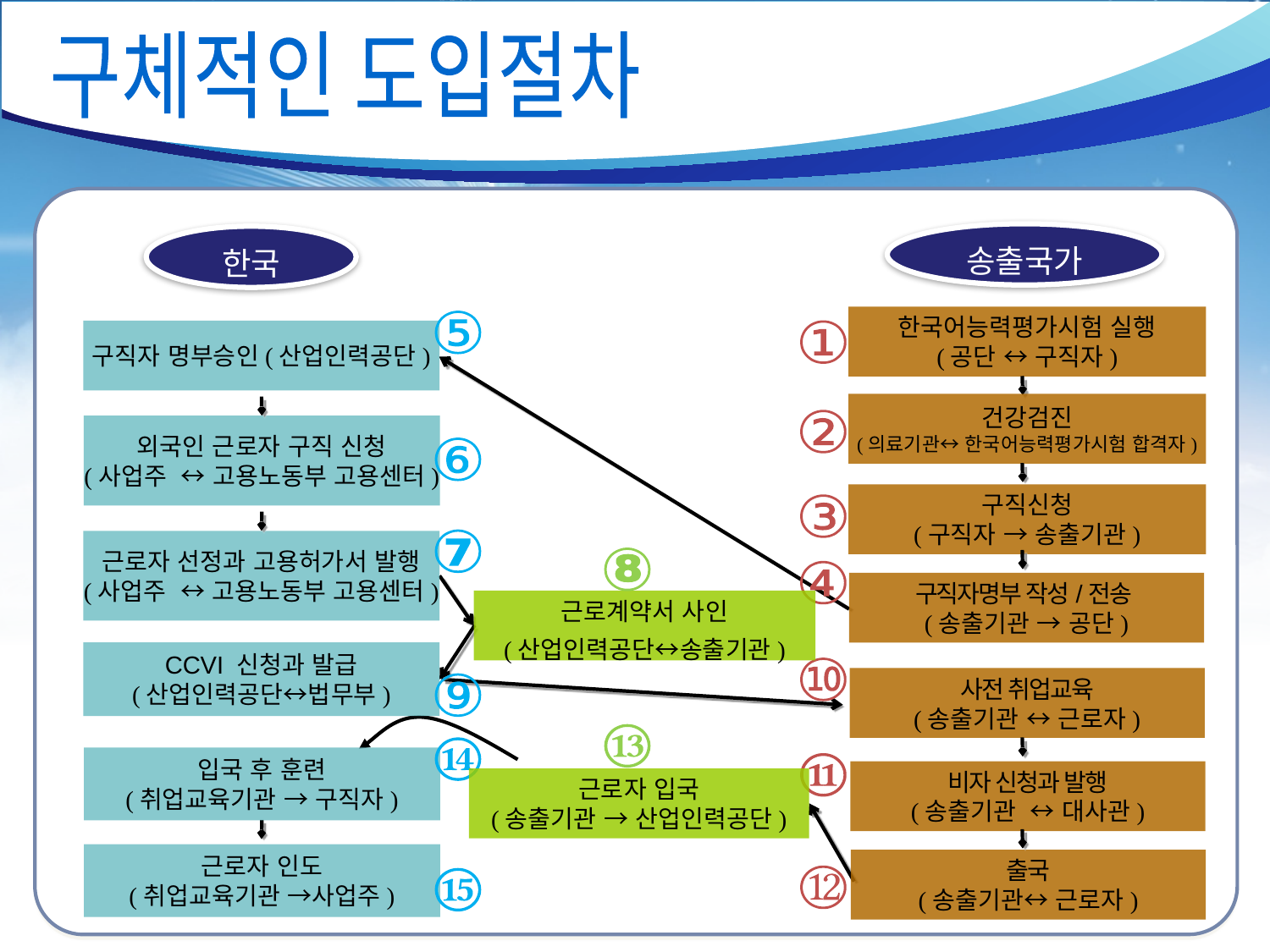

구체적인 도입절차

송출국가
한국
한국어능력평가시험 실행
(공단 ↔ 구직자)
①
⑤
구직자 명부승인(산업인력공단)
건강검진
(의료기관↔ 한국어능력평가시험 합격자)
②
외국인 근로자 구직 신청
(사업주  ↔ 고용노동부 고용센터)
⑥
구직신청
(구직자 → 송출기관)
③
⑦
근로자 선정과 고용허가서 발행
(사업주  ↔ 고용노동부 고용센터)
⑧
근로계약서 사인
(산업인력공단↔송출기관)
④
구직자명부 작성/전송
(송출기관 → 공단)
CCVI 신청과 발급
(산업인력공단↔법무부)
⑨
⑩
사전 취업교육
(송출기관 ↔ 근로자)

⑬
근로자 입국
(송출기관 → 산업인력공단)
⑭
입국 후 훈련
(취업교육기관 → 구직자)
⑪
비자 신청과 발행
(송출기관  ↔ 대사관)
근로자 인도
(취업교육기관 →사업주)
⑮
⑫
출국
(송출기관↔ 근로자)